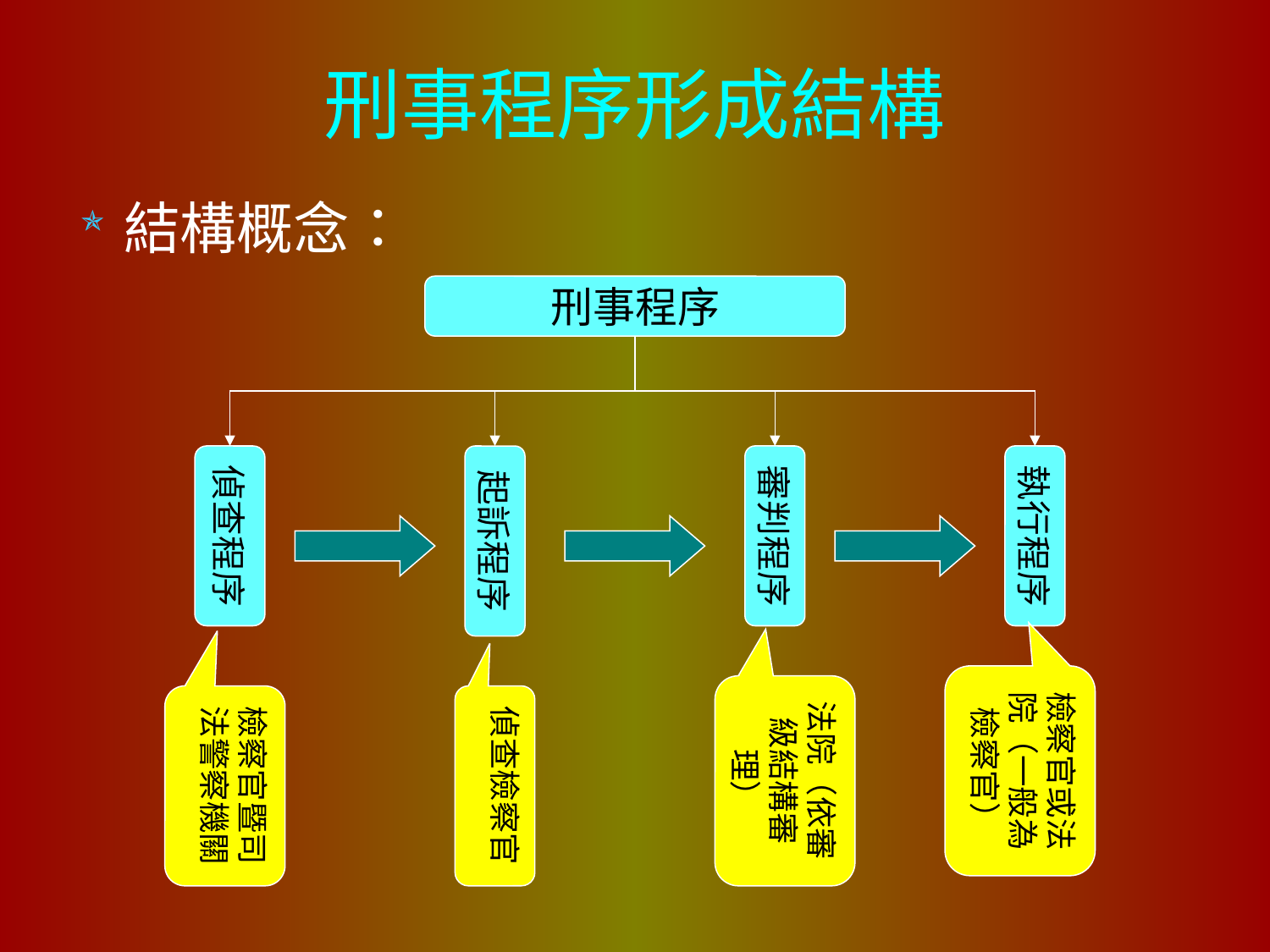

# 刑事程序形成結構
結構概念：
刑事程序
偵查程序
起訴程序
審判程序
執行程序

檢察官或法院（一般為檢察官）
法院（依審級結構審理）
檢察官暨司法警察機關
偵查檢察官